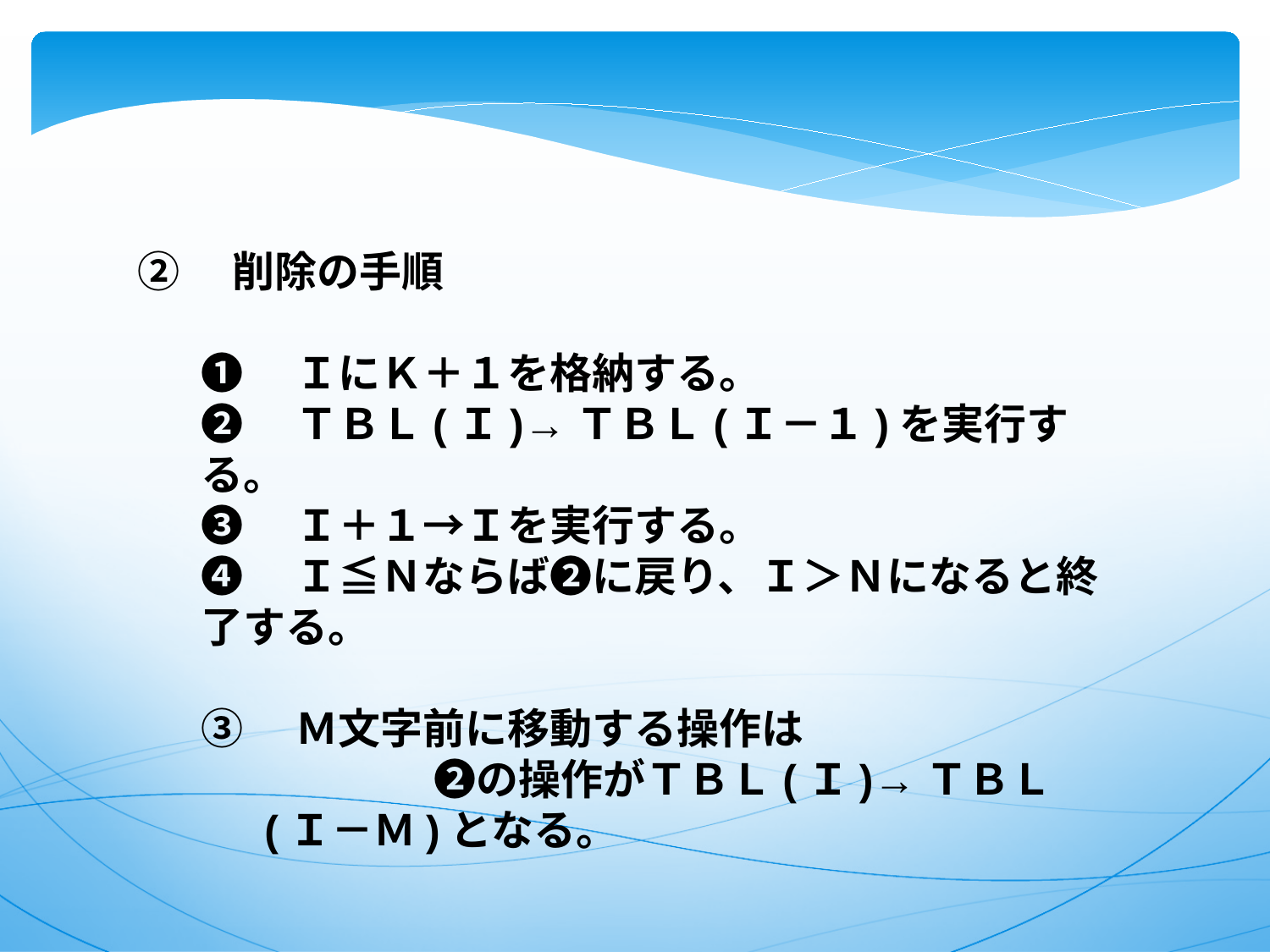

②　削除の手順

❶　ＩにＫ＋１を格納する。
❷　ＴＢＬ(Ｉ)→ＴＢＬ(Ｉ－１)を実行する。
❸　Ｉ＋１→Ｉを実行する。
❹　Ｉ≦Ｎならば❷に戻り、Ｉ＞Ｎになると終了する。

③　Ｍ文字前に移動する操作は
　　　　❷の操作がＴＢＬ(Ｉ)→ＴＢＬ(Ｉ－Ｍ)となる。